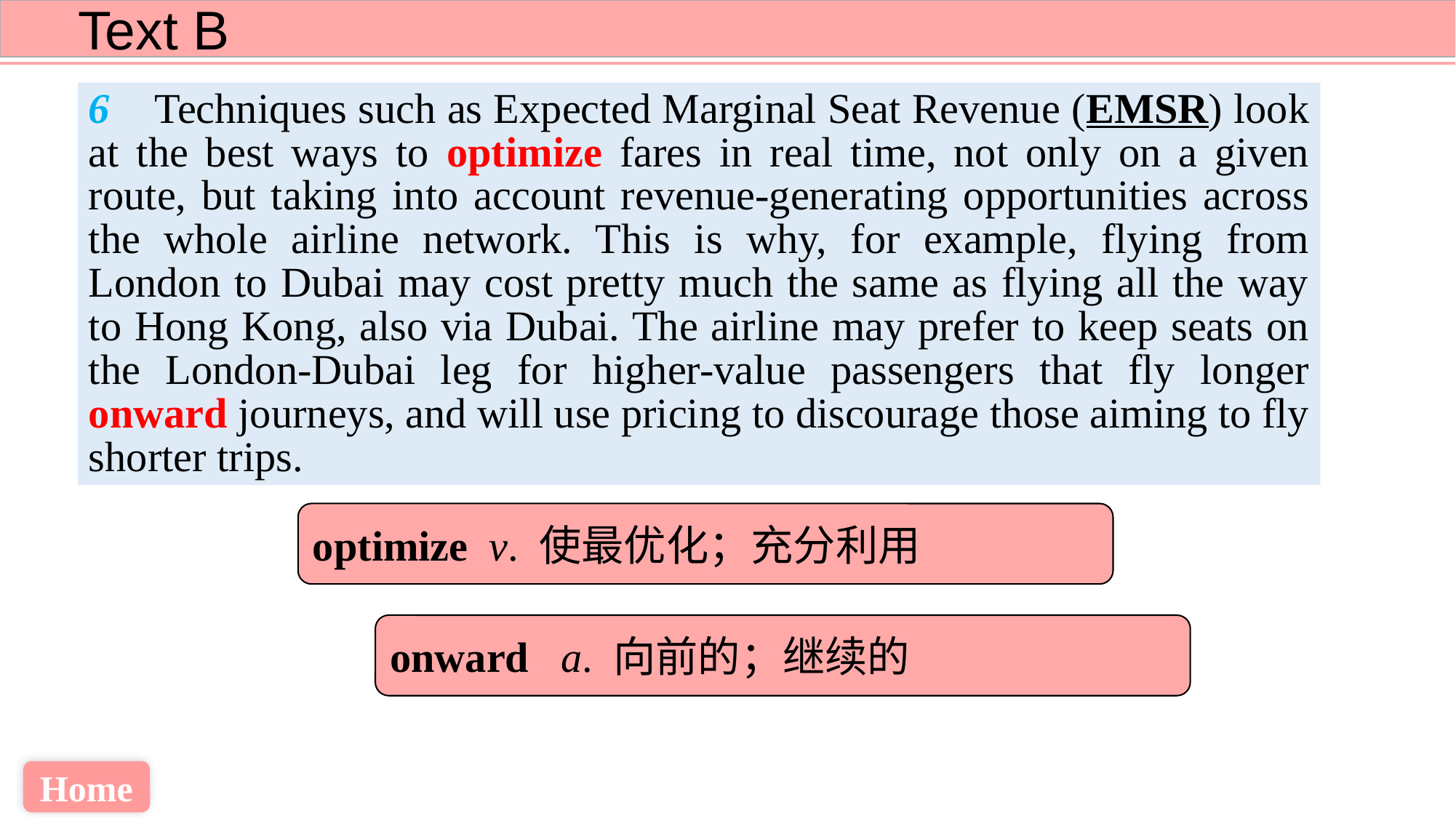

6    Techniques such as Expected Marginal Seat Revenue (EMSR) look at the best ways to optimize fares in real time, not only on a given route, but taking into account revenue-generating opportunities across the whole airline network. This is why, for example, flying from London to Dubai may cost pretty much the same as flying all the way to Hong Kong, also via Dubai. The airline may prefer to keep seats on the London-Dubai leg for higher-value passengers that fly longer onward journeys, and will use pricing to discourage those aiming to fly shorter trips.

optimize  v. 使最优化；充分利用
onward   a. 向前的；继续的